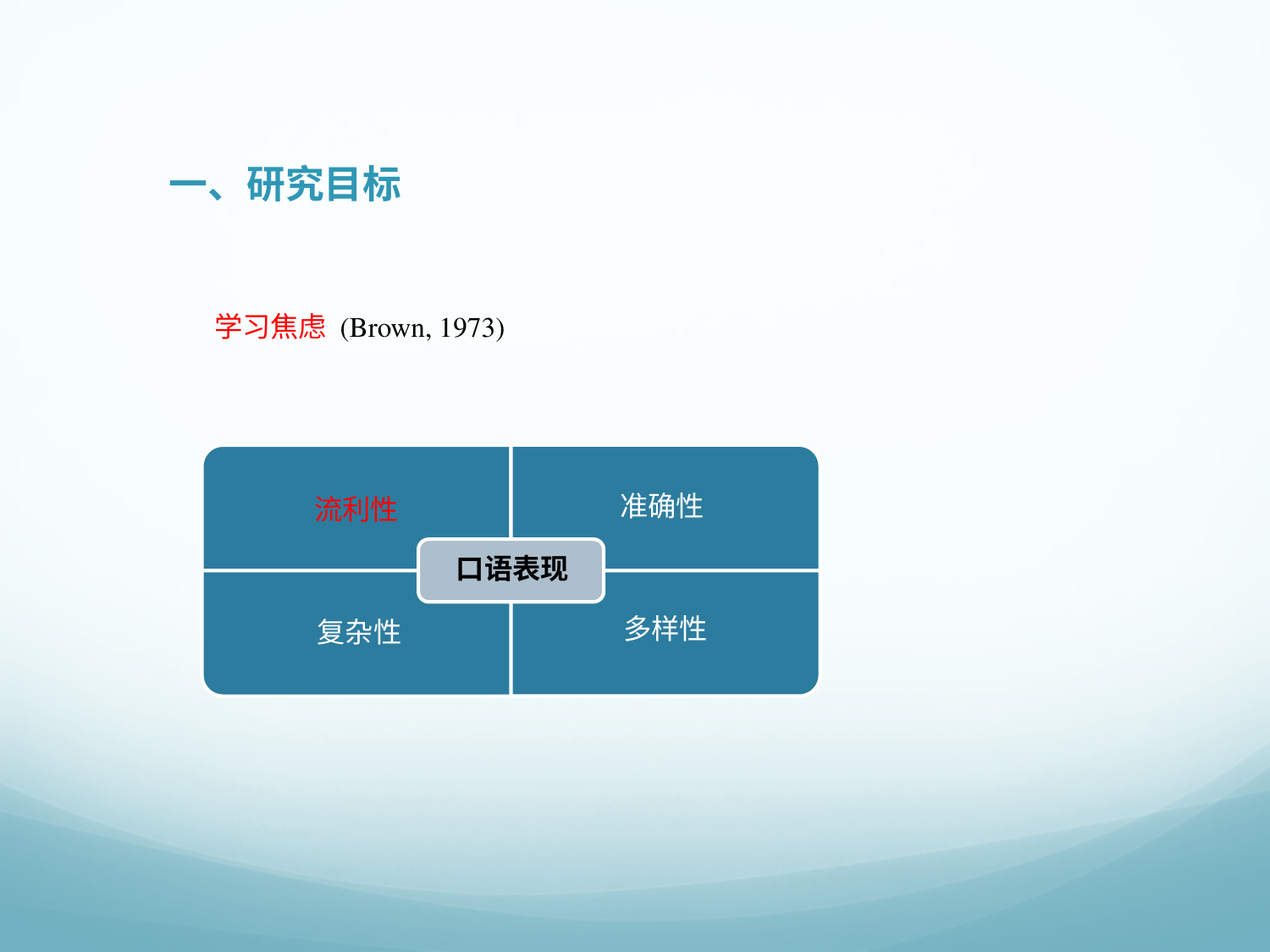

#
一、研究目标
学习焦虑 (Brown, 1973)

流利性
准确性
复杂性
多样性
口语表现